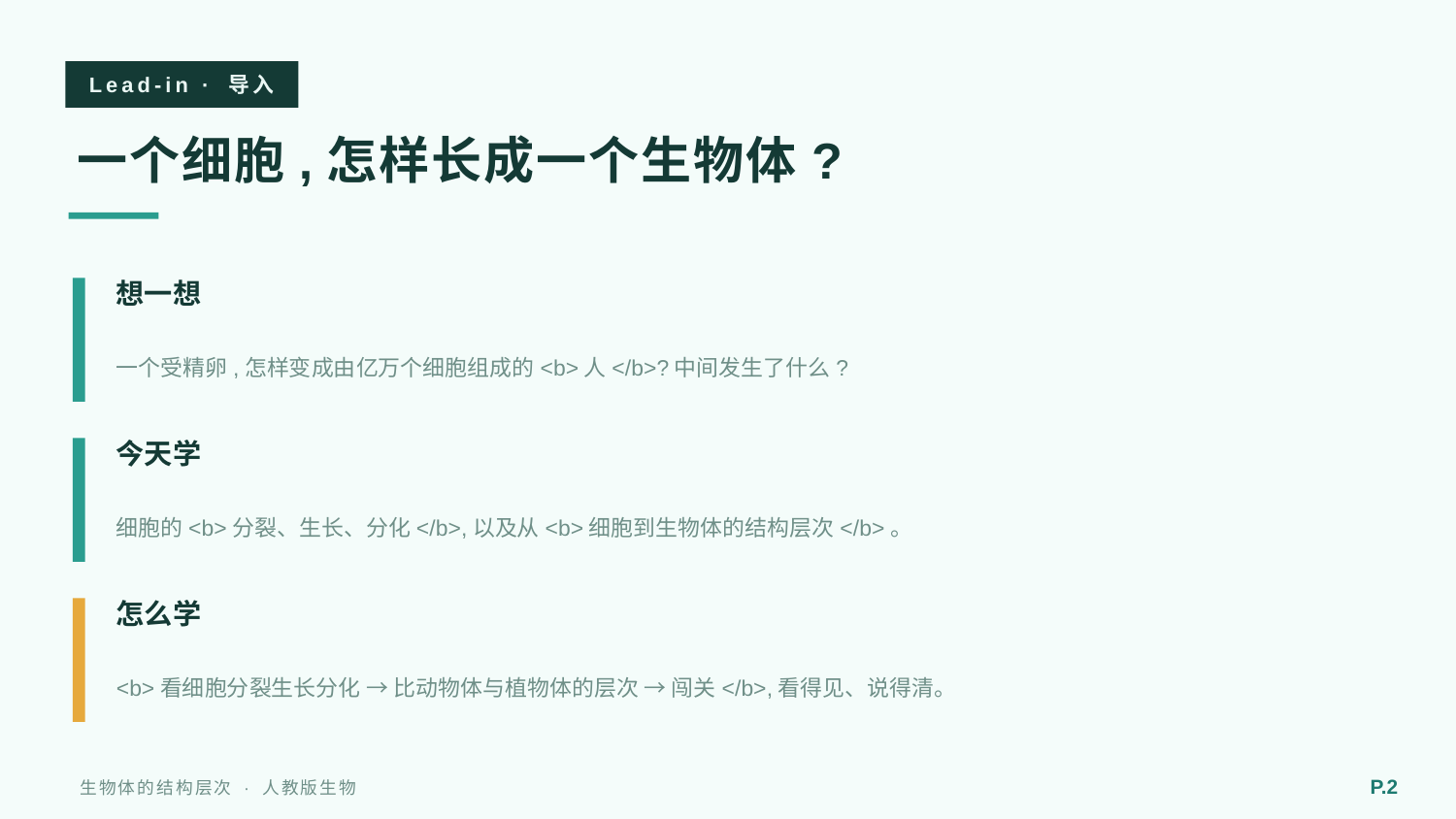

Lead-in · 导入

一个细胞,怎样长成一个生物体?

想一想

一个受精卵,怎样变成由亿万个细胞组成的<b>人</b>?中间发生了什么?
今天学

细胞的<b>分裂、生长、分化</b>,以及从<b>细胞到生物体的结构层次</b>。
怎么学

<b>看细胞分裂生长分化 → 比动物体与植物体的层次 → 闯关</b>,看得见、说得清。
P.2
生物体的结构层次 · 人教版生物